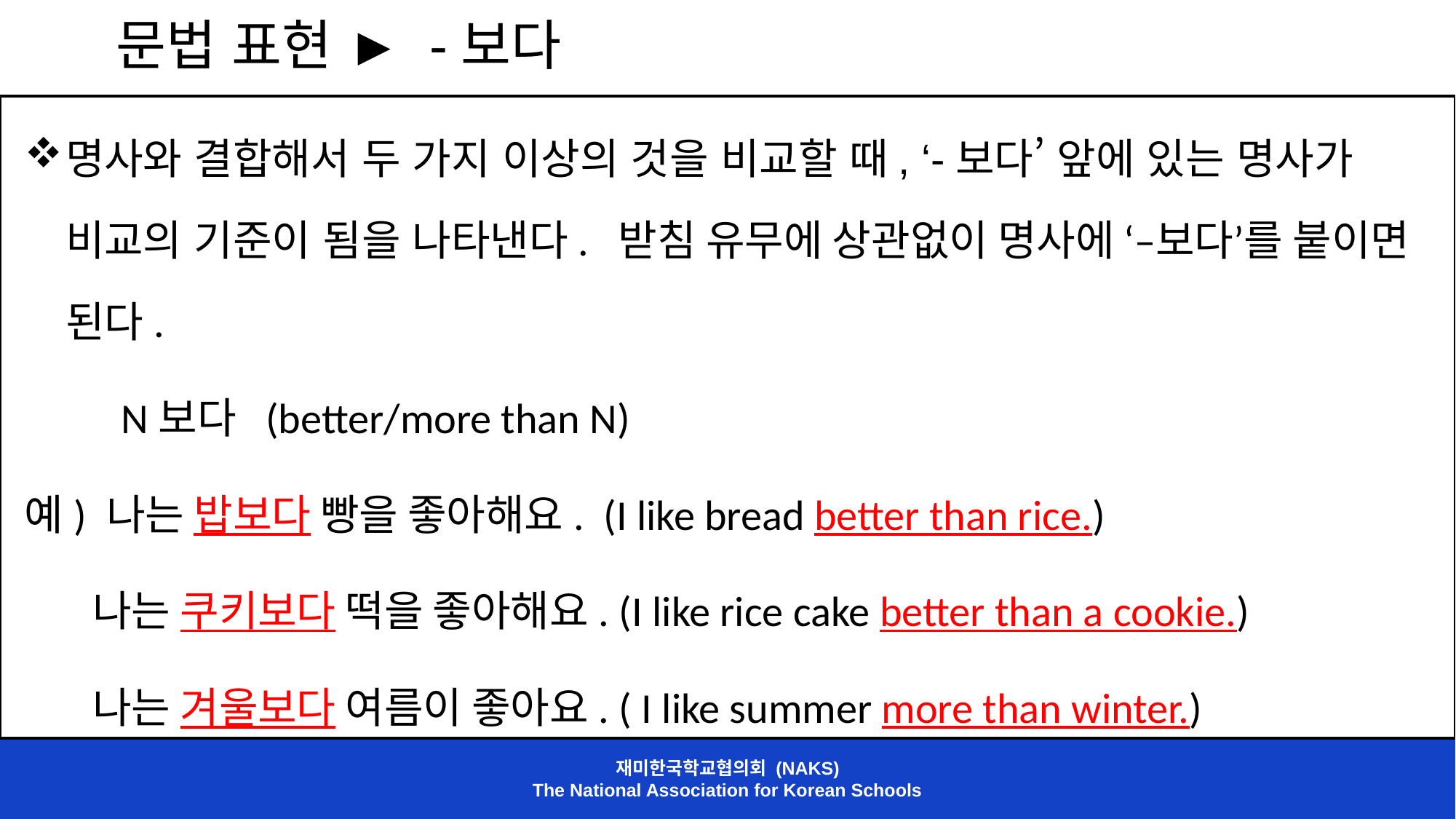

문법 표현 ► -보다
명사와 결합해서 두 가지 이상의 것을 비교할 때, ‘-보다’ 앞에 있는 명사가 비교의 기준이 됨을 나타낸다.  받침 유무에 상관없이 명사에 ‘–보다’를 붙이면 된다.
          N보다  (better/more than N)
예) 나는 밥보다 빵을 좋아해요.  (I like bread better than rice.)
      나는 쿠키보다 떡을 좋아해요. (I like rice cake better than a cookie.)
      나는 겨울보다 여름이 좋아요. ( I like summer more than winter.)
재미한국학교협의회 (NAKS)
The National Association for Korean Schools